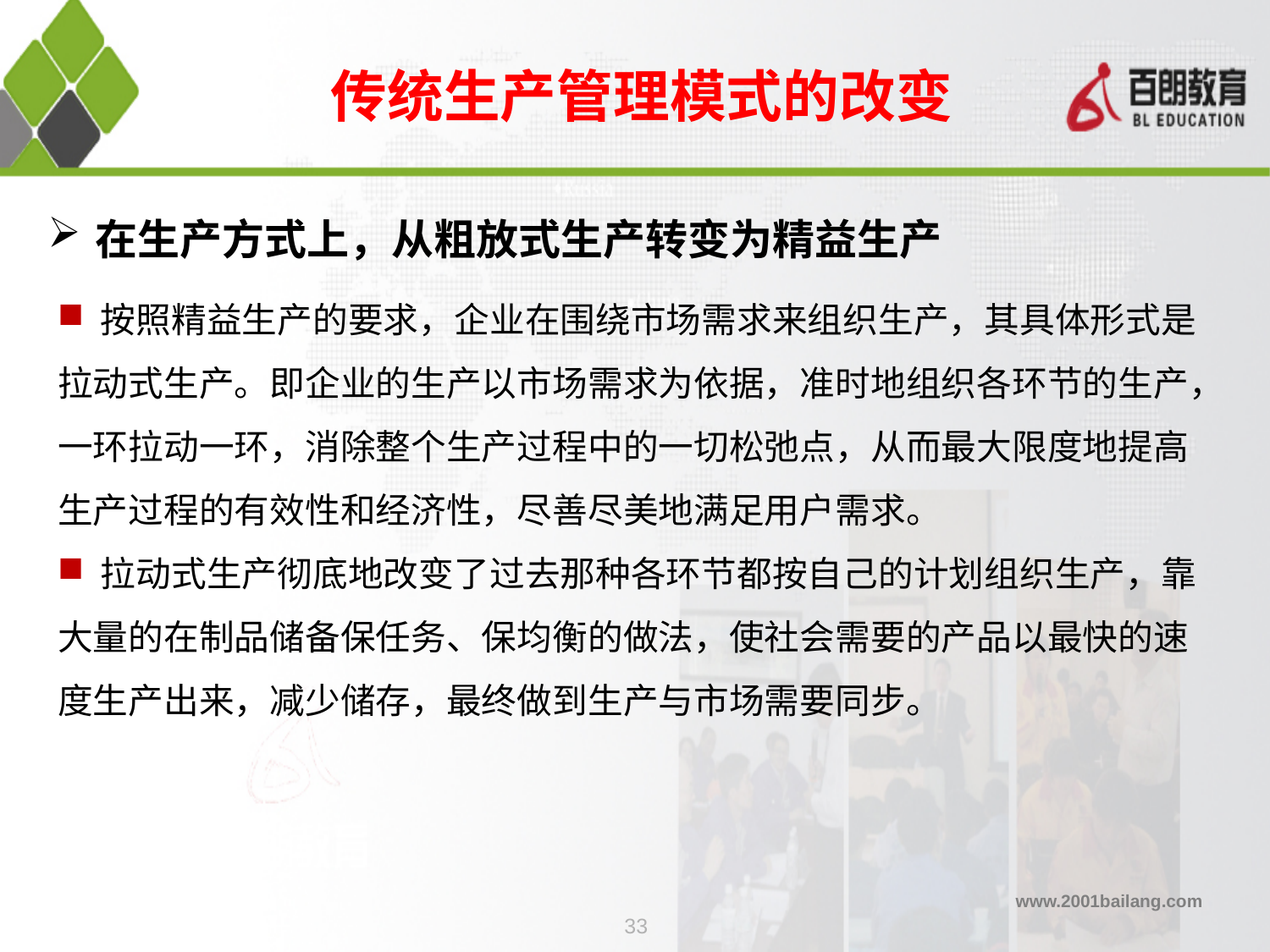

# 传统生产管理模式的改变
在生产方式上，从粗放式生产转变为精益生产
 按照精益生产的要求，企业在围绕市场需求来组织生产，其具体形式是拉动式生产。即企业的生产以市场需求为依据，准时地组织各环节的生产，一环拉动一环，消除整个生产过程中的一切松弛点，从而最大限度地提高生产过程的有效性和经济性，尽善尽美地满足用户需求。
 拉动式生产彻底地改变了过去那种各环节都按自己的计划组织生产，靠大量的在制品储备保任务、保均衡的做法，使社会需要的产品以最快的速度生产出来，减少储存，最终做到生产与市场需要同步。
33